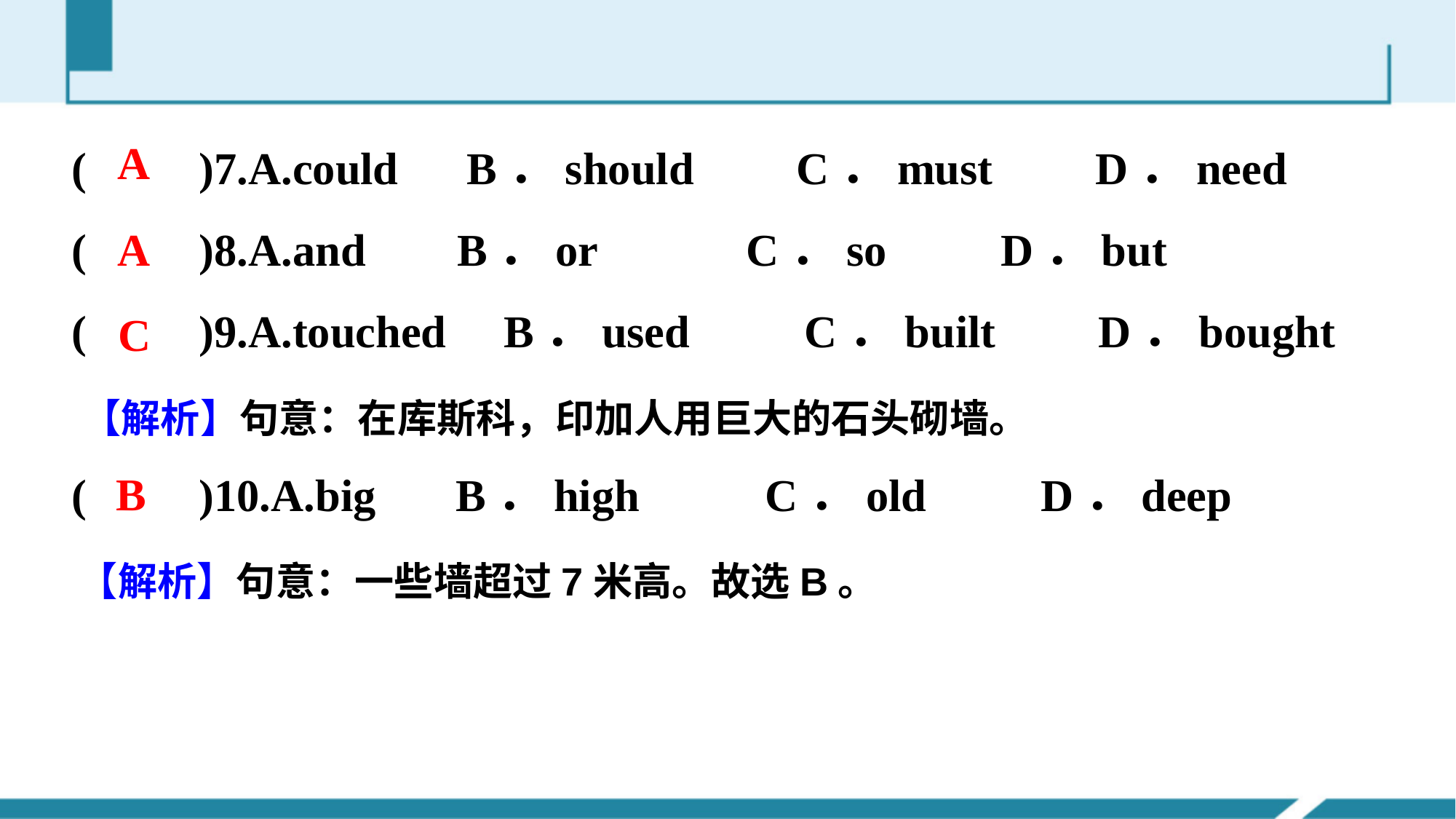

(　　)7.A.could      B．should         C．must         D．need
(　　)8.A.and        B．or             C．so          D．but
(　　)9.A.touched     B．used          C．built         D．bought

(　　)10.A.big       B．high           C．old          D．deep

A
A
C
【解析】句意：在库斯科，印加人用巨大的石头砌墙。
B
【解析】句意：一些墙超过7米高。故选B。